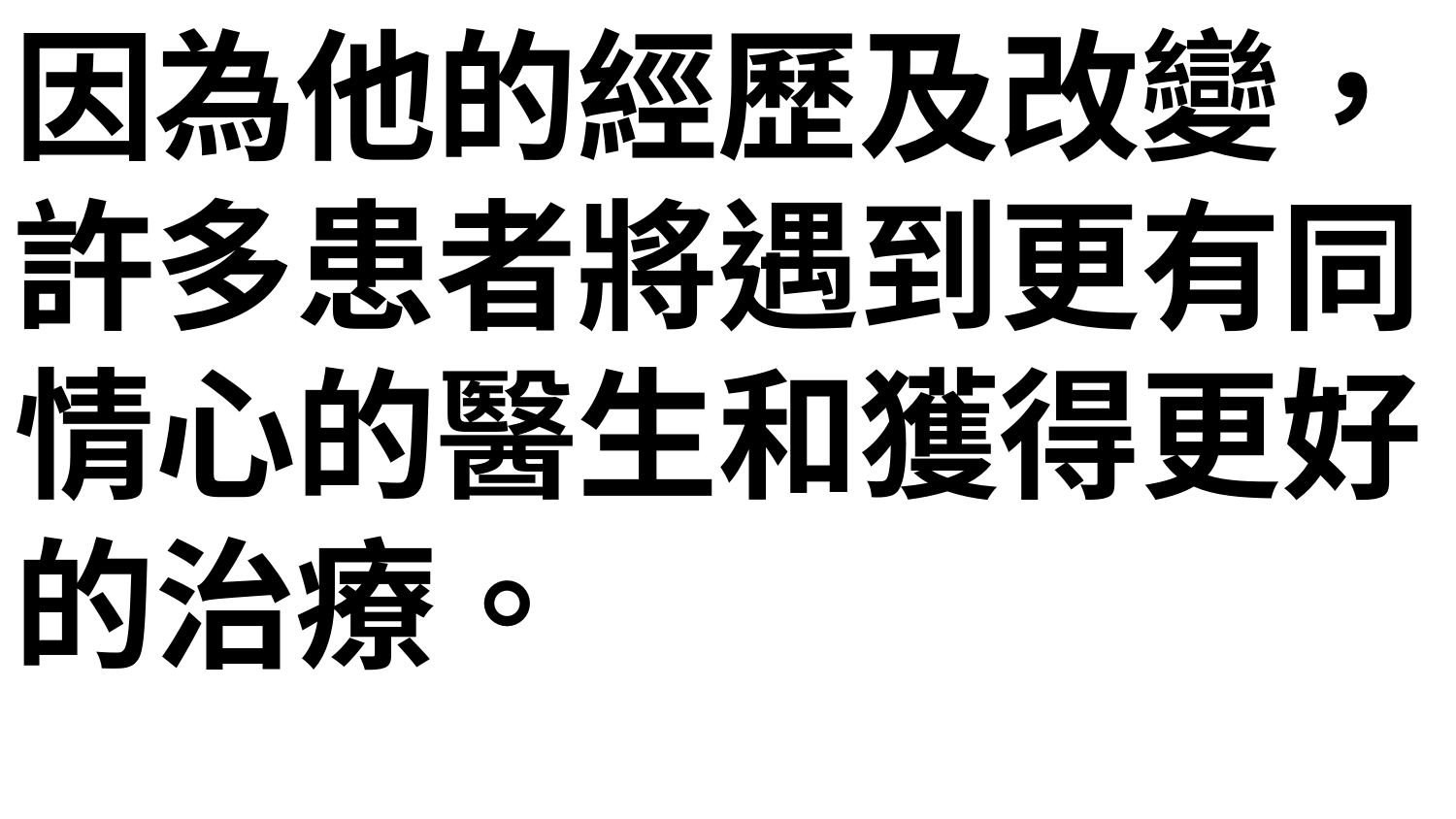

因為他的經歷及改變，許多患者將遇到更有同情心的醫生和獲得更好的治療。